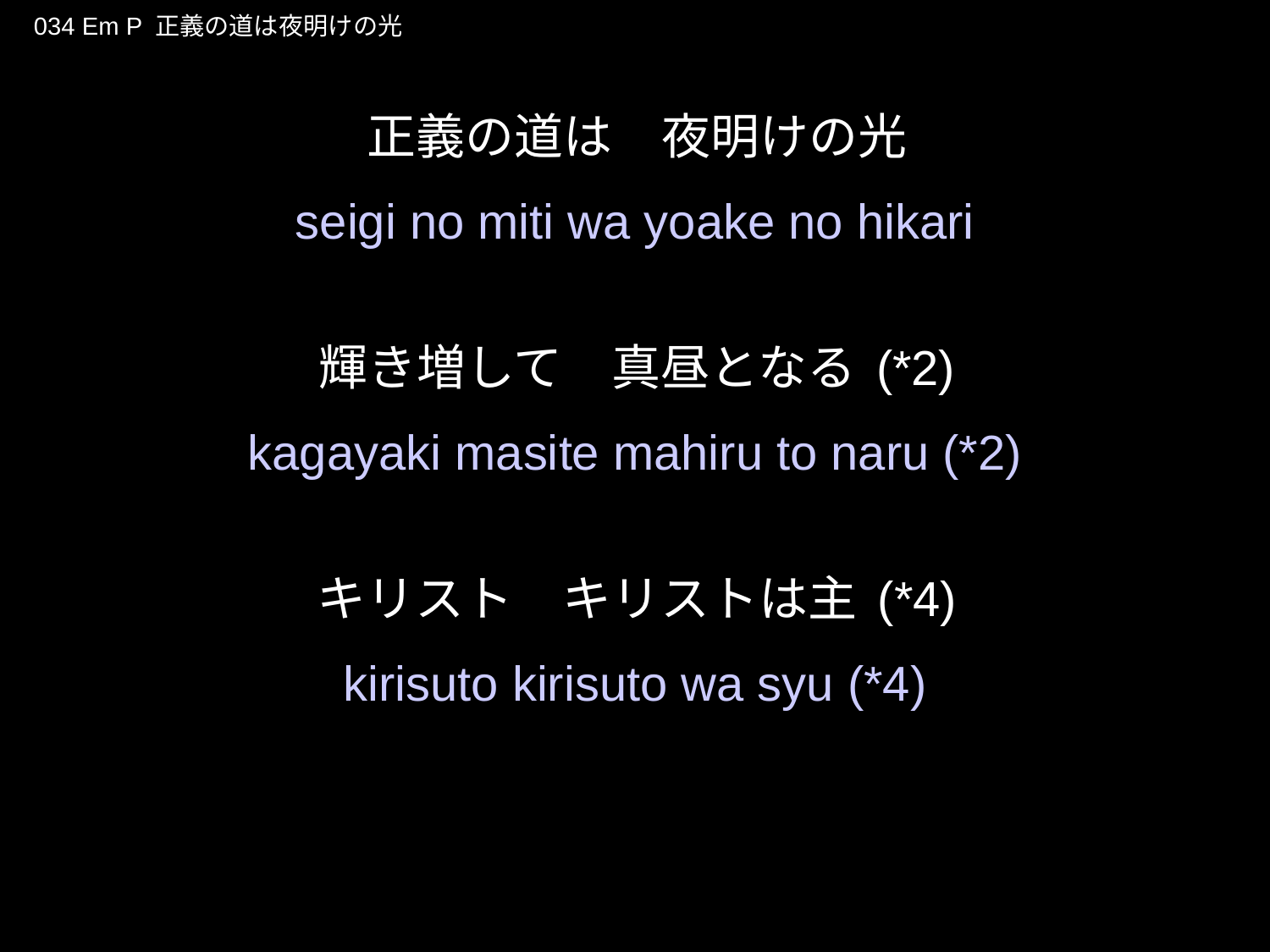

せいぎのみちはよあけのひかり
★P
034 Em P 正義の道は夜明けの光
正義の道は　夜明けの光

輝き増して　真昼となる(*2)

キリスト　キリストは主(*4)

★２
seigi no miti wa yoake no hikari

kagayaki masite mahiru to naru (*2)

kirisuto kirisuto wa syu (*4)